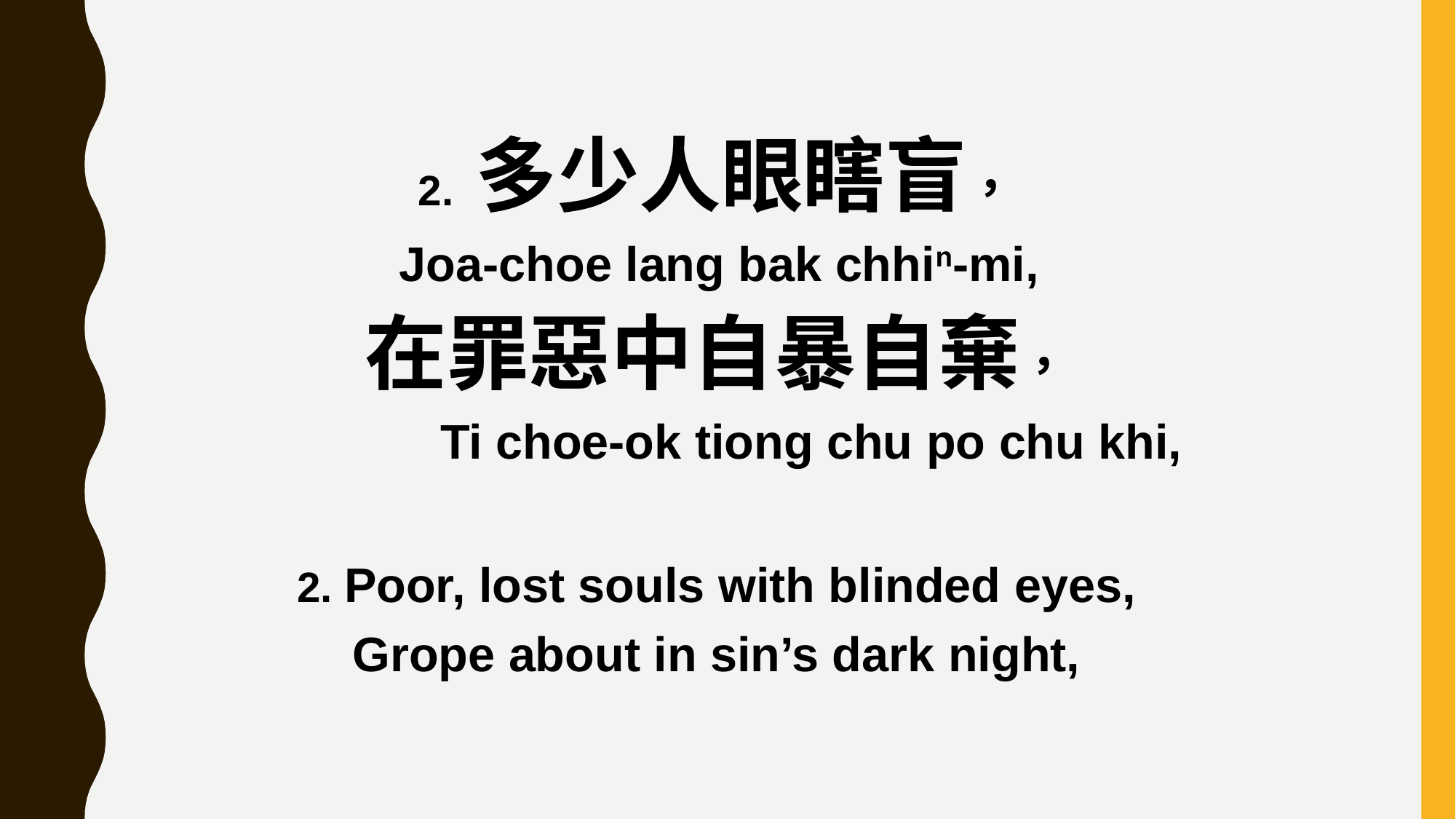

2. 多少人眼瞎盲，
 Joa-choe lang bak chhin-mi,
在罪惡中自暴自棄，
                    Ti choe-ok tiong chu po chu khi,

2. Poor, lost souls with blinded eyes,
Grope about in sin’s dark night,